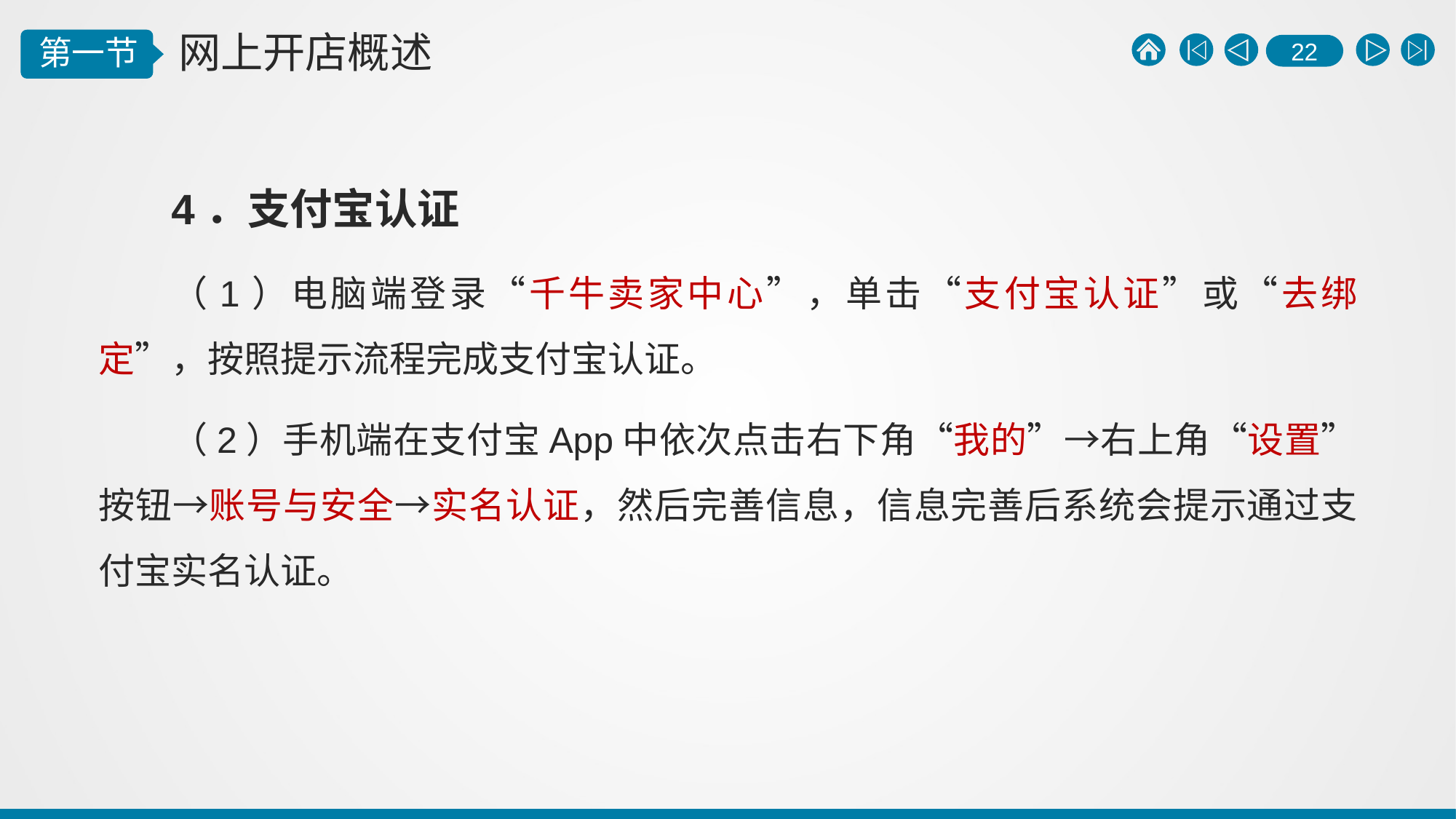

4．支付宝认证
（1）电脑端登录“千牛卖家中心”，单击“支付宝认证”或“去绑定”，按照提示流程完成支付宝认证。
（2）手机端在支付宝App中依次点击右下角“我的”→右上角“设置”按钮→账号与安全→实名认证，然后完善信息，信息完善后系统会提示通过支付宝实名认证。